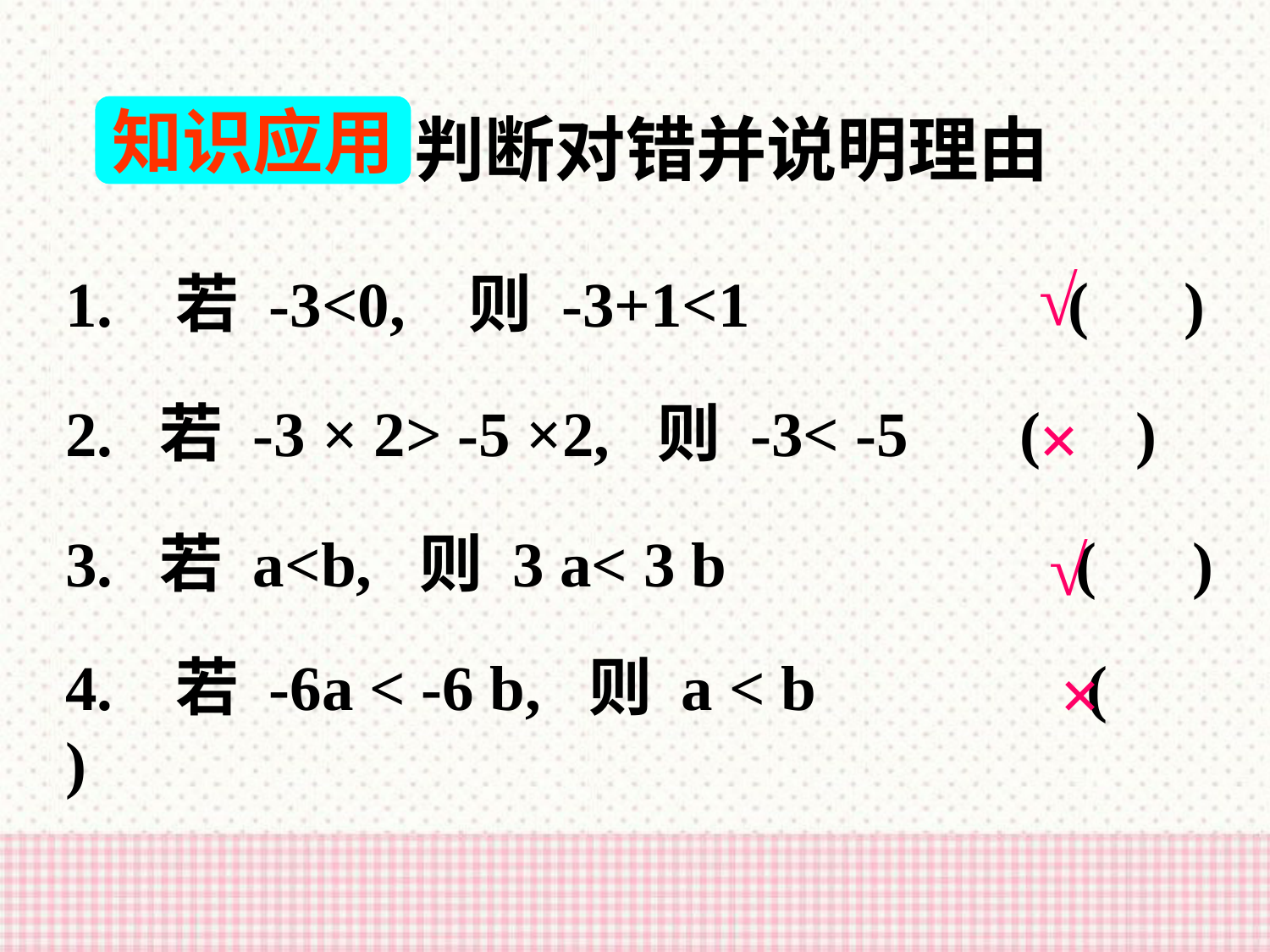

知识应用
判断对错并说明理由
√
1.   若 -3<0,   则 -3+1<1                    (      )
2.  若 -3 × 2> -5 ×2,  则 -3< -5       (      )
×
3.  若 a<b,  则 3 a< 3 b                      (      )
√
4.   若 -6a < -6 b,  则 a < b                 (      )
×